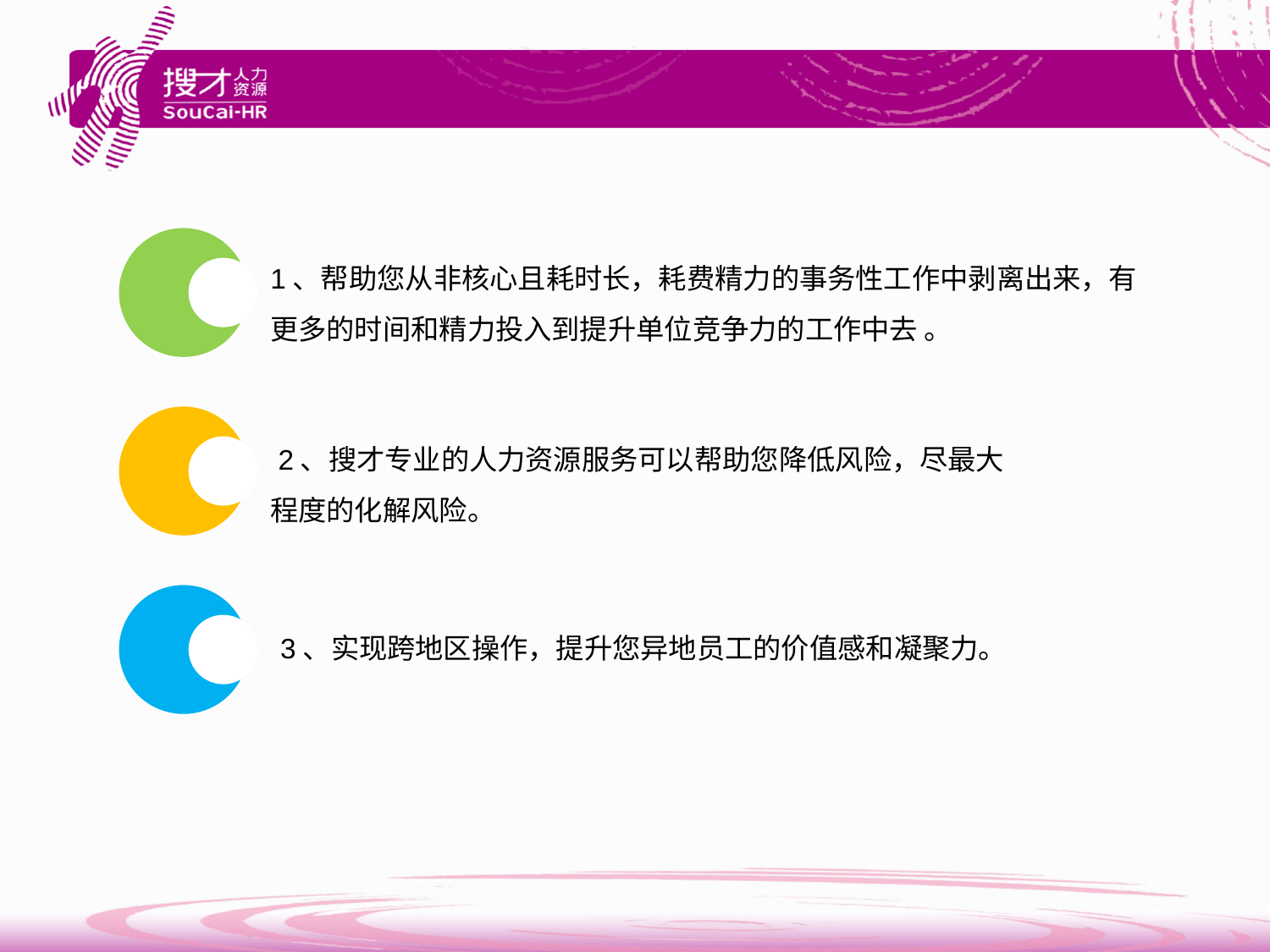

1、帮助您从非核心且耗时长，耗费精力的事务性工作中剥离出来，有更多的时间和精力投入到提升单位竞争力的工作中去 。

 2、搜才专业的人力资源服务可以帮助您降低风险，尽最大程度的化解风险。

3、实现跨地区操作，提升您异地员工的价值感和凝聚力。